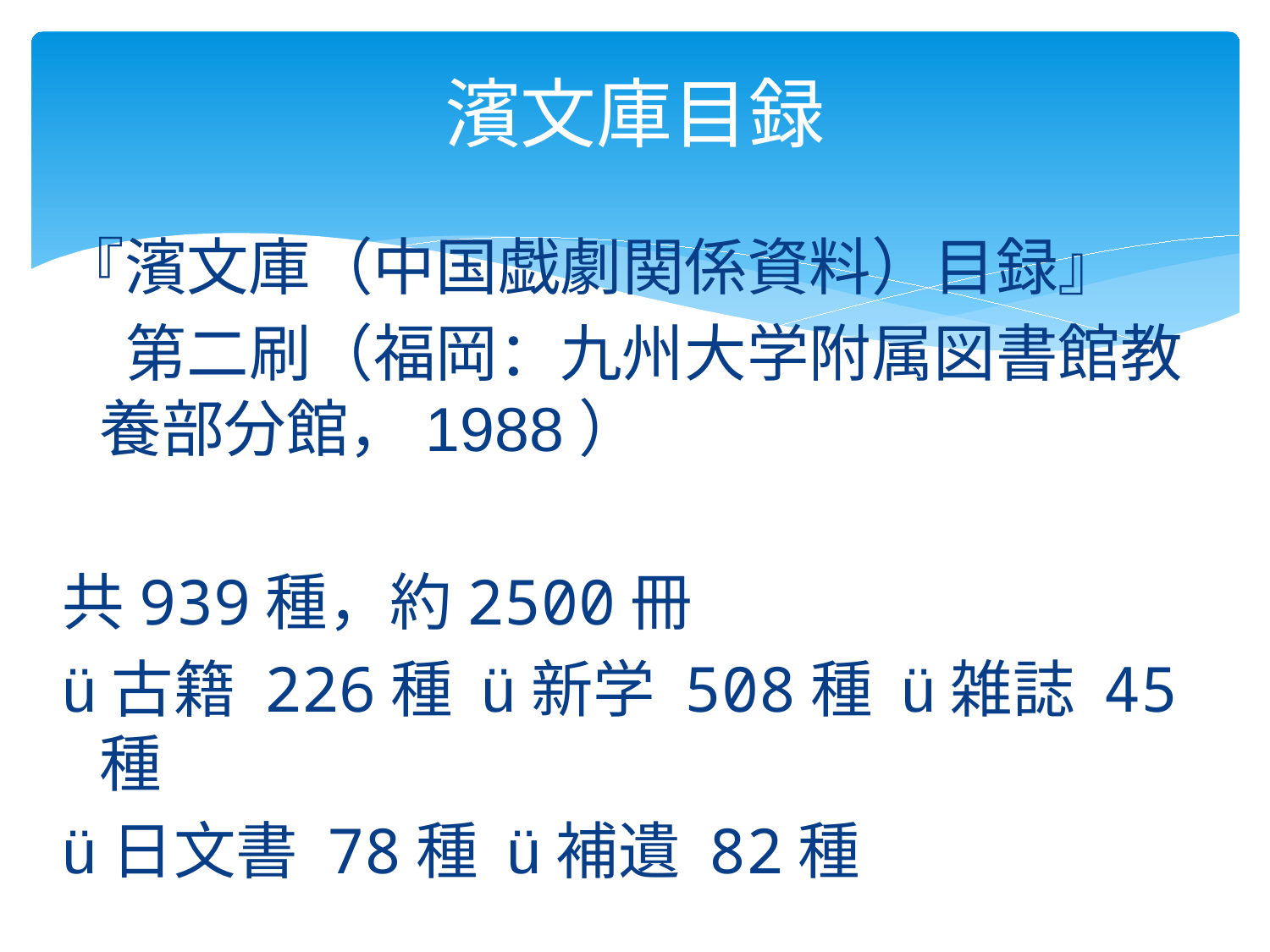

濱文庫目録

『濱文庫（中国戯劇関係資料）目録』
　第二刷（福岡：九州大学附属図書館教養部分館，1988）

共939種，約2500冊
ü古籍 226種 ü新学 508種 ü雑誌 45種
ü日文書 78種 ü補遺 82種